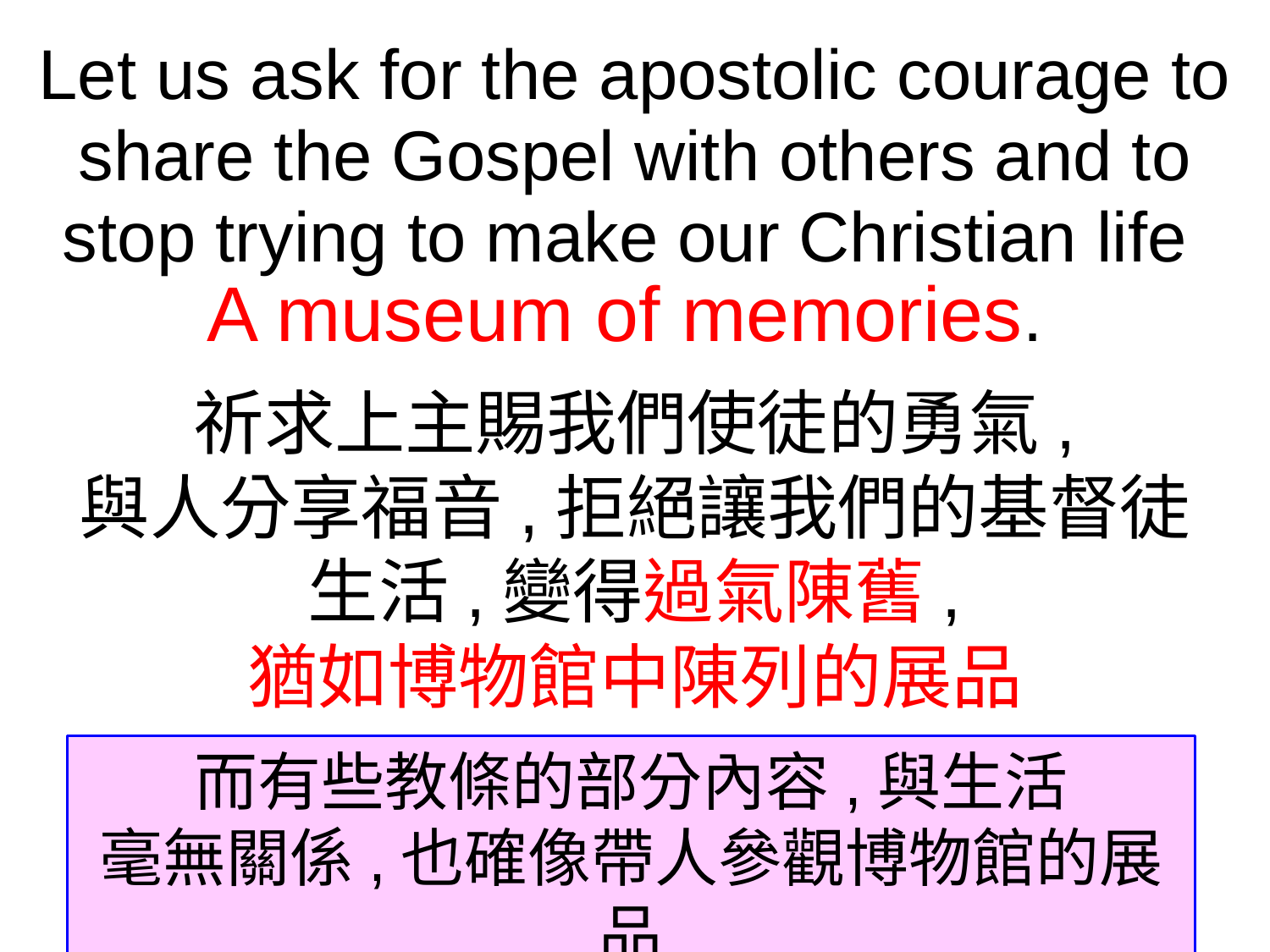

Let us ask for the apostolic courage to share the Gospel with others and to stop trying to make our Christian life
A museum of memories.
祈求上主賜我們使徒的勇氣,
與人分享福音,拒絕讓我們的基督徒
生活,變得過氣陳舊,
猶如博物館中陳列的展品
而有些教條的部分內容,與生活
毫無關係,也確像帶人參觀博物館的展品